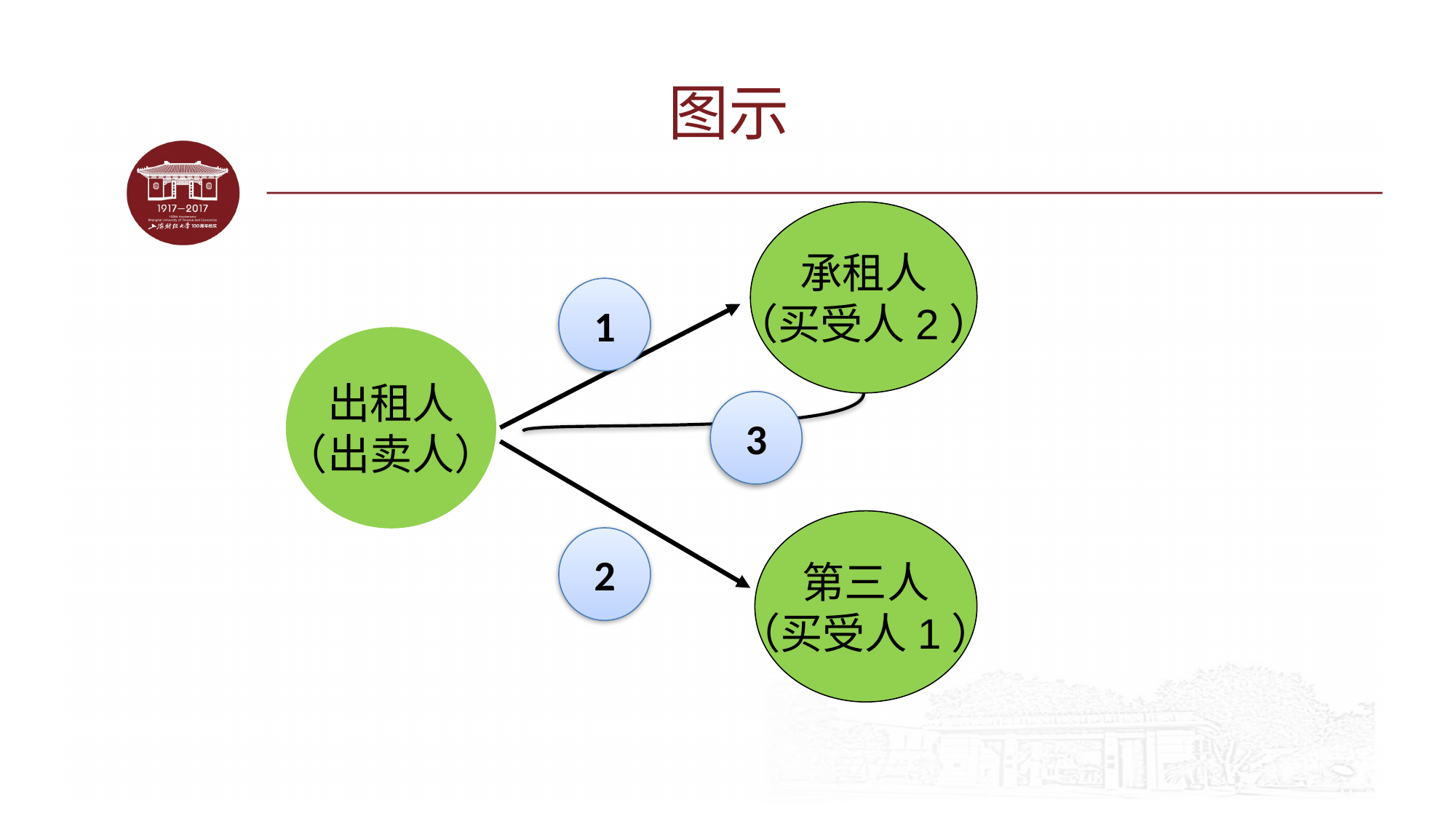

# 图示
承租人
（买受人2）
1

出租人
（出卖人）
3

第三人
（买受人1）
2